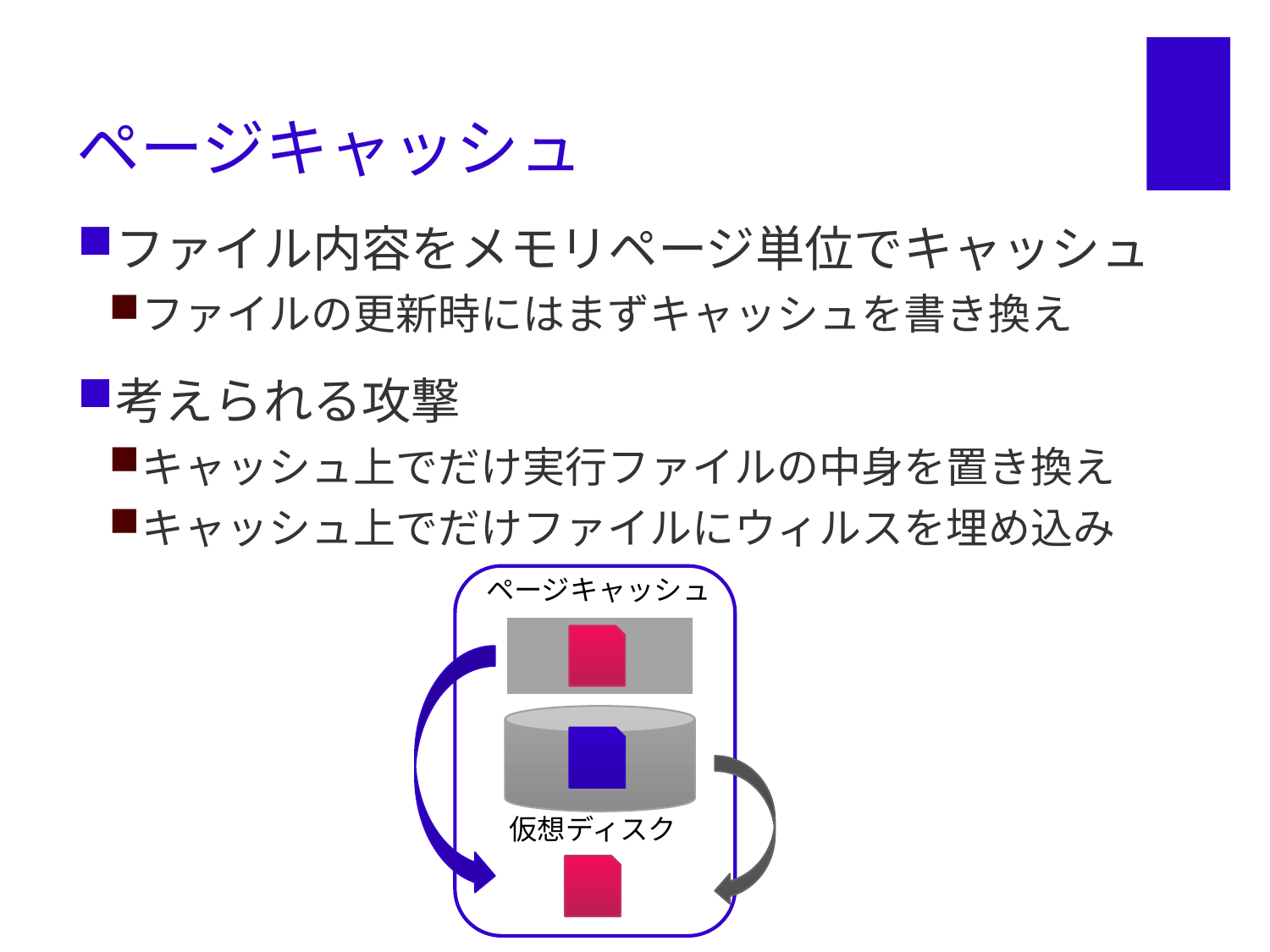

# ページキャッシュ
ファイル内容をメモリページ単位でキャッシュ
ファイルの更新時にはまずキャッシュを書き換え
考えられる攻撃
キャッシュ上でだけ実行ファイルの中身を置き換え
キャッシュ上でだけファイルにウィルスを埋め込み

ページキャッシュ

仮想ディスク